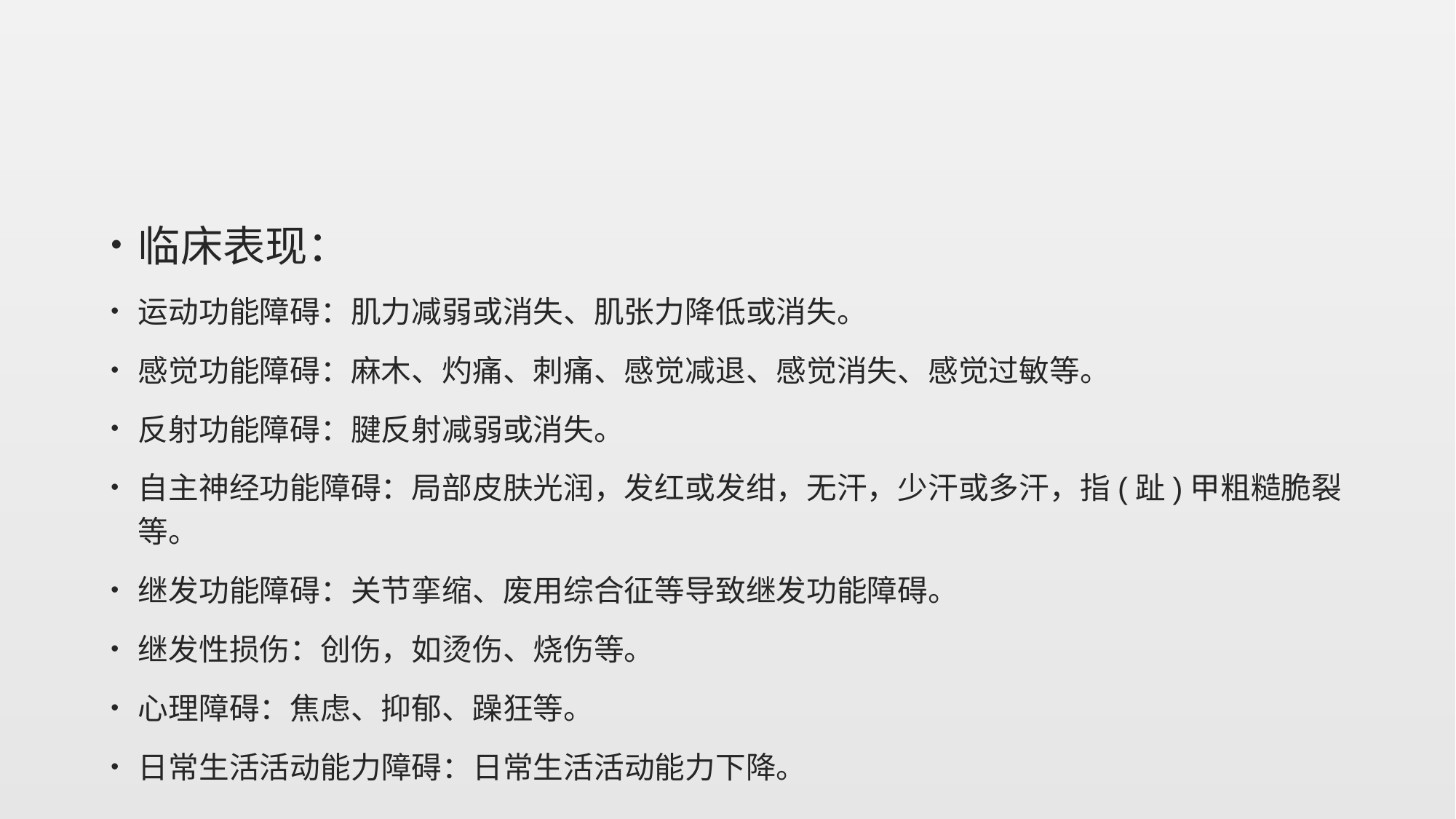

#
临床表现：
运动功能障碍：肌力减弱或消失、肌张力降低或消失。
感觉功能障碍：麻木、灼痛、刺痛、感觉减退、感觉消失、感觉过敏等。
反射功能障碍：腱反射减弱或消失。
自主神经功能障碍：局部皮肤光润，发红或发绀，无汗，少汗或多汗，指(趾)甲粗糙脆裂等。
继发功能障碍：关节挛缩、废用综合征等导致继发功能障碍。
继发性损伤：创伤，如烫伤、烧伤等。
心理障碍：焦虑、抑郁、躁狂等。
日常生活活动能力障碍：日常生活活动能力下降。